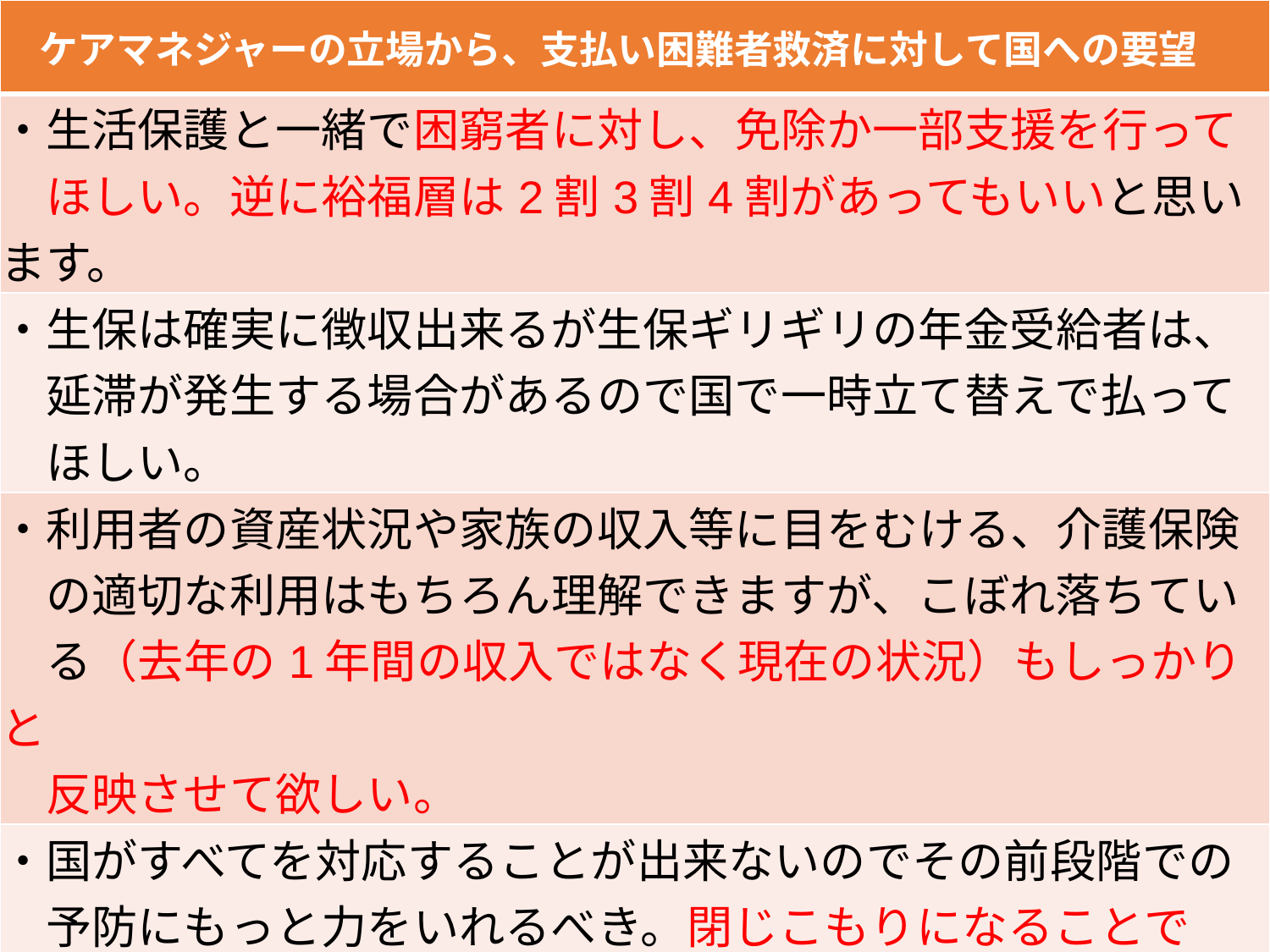

| ケアマネジャーの立場から、支払い困難者救済に対して国への要望 |
| --- |
| ・生活保護と一緒で困窮者に対し、免除か一部支援を行って 　ほしい。逆に裕福層は2割3割4割があってもいいと思います。 |
| ・生保は確実に徴収出来るが生保ギリギリの年金受給者は、 　延滞が発生する場合があるので国で一時立て替えで払って 　ほしい。 |
| ・利用者の資産状況や家族の収入等に目をむける、介護保険 　の適切な利用はもちろん理解できますが、こぼれ落ちてい 　る（去年の1年間の収入ではなく現在の状況）もしっかりと 　反映させて欲しい。 |
| ・国がすべてを対応することが出来ないのでその前段階での 　予防にもっと力をいれるべき。閉じこもりになることで 　ADLが低下し介護度UPしない仕組みづくり |
| ・仕方ないと思います |
16